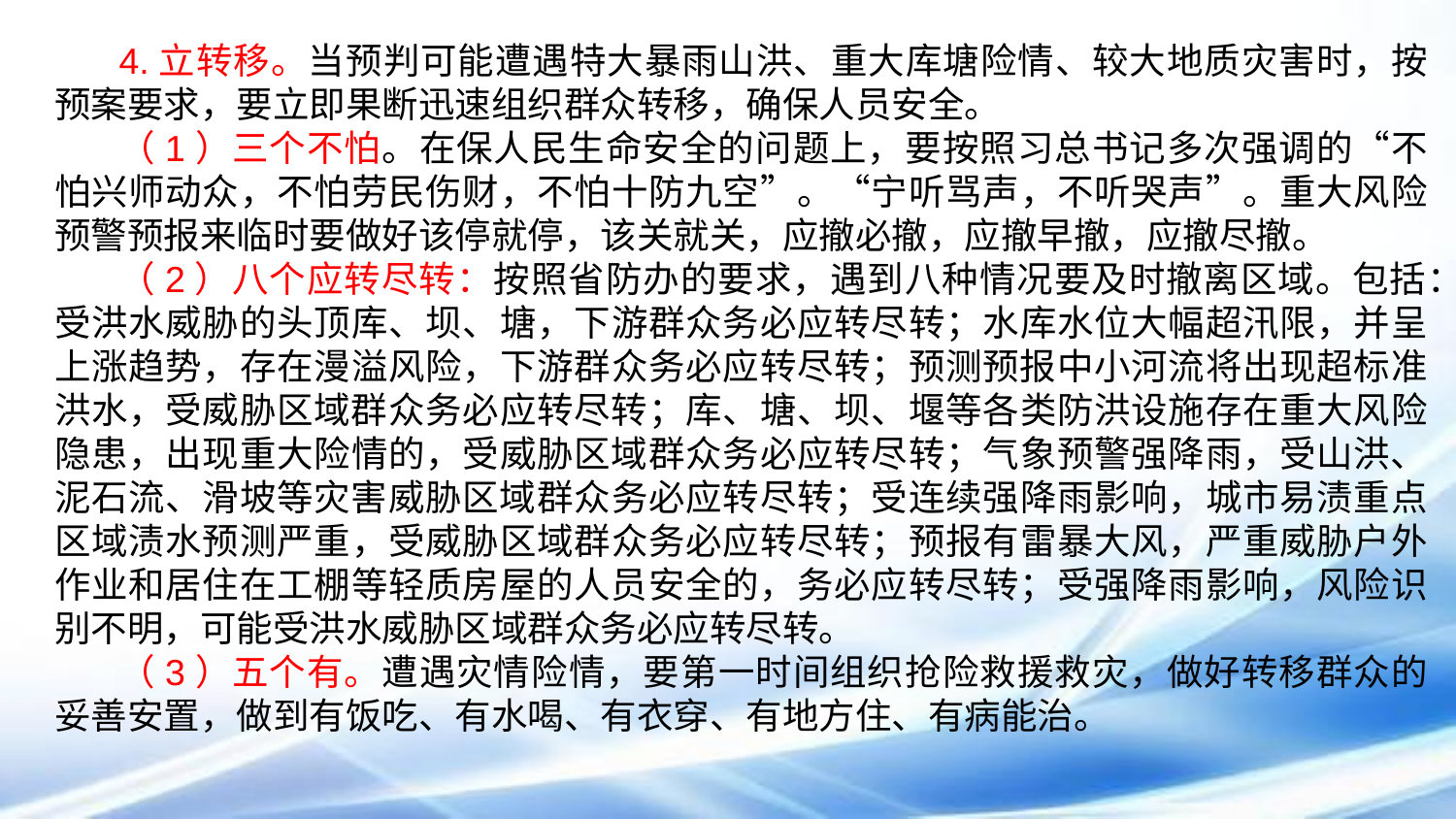

4.立转移。当预判可能遭遇特大暴雨山洪、重大库塘险情、较大地质灾害时，按预案要求，要立即果断迅速组织群众转移，确保人员安全。
（1）三个不怕。在保人民生命安全的问题上，要按照习总书记多次强调的“不怕兴师动众，不怕劳民伤财，不怕十防九空”。“宁听骂声，不听哭声”。重大风险预警预报来临时要做好该停就停，该关就关，应撤必撤，应撤早撤，应撤尽撤。
（2）八个应转尽转：按照省防办的要求，遇到八种情况要及时撤离区域。包括：受洪水威胁的头顶库、坝、塘，下游群众务必应转尽转；水库水位大幅超汛限，并呈上涨趋势，存在漫溢风险，下游群众务必应转尽转；预测预报中小河流将出现超标准洪水，受威胁区域群众务必应转尽转；库、塘、坝、堰等各类防洪设施存在重大风险隐患，出现重大险情的，受威胁区域群众务必应转尽转；气象预警强降雨，受山洪、泥石流、滑坡等灾害威胁区域群众务必应转尽转；受连续强降雨影响，城市易渍重点区域渍水预测严重，受威胁区域群众务必应转尽转；预报有雷暴大风，严重威胁户外作业和居住在工棚等轻质房屋的人员安全的，务必应转尽转；受强降雨影响，风险识别不明，可能受洪水威胁区域群众务必应转尽转。
（3）五个有。遭遇灾情险情，要第一时间组织抢险救援救灾，做好转移群众的妥善安置，做到有饭吃、有水喝、有衣穿、有地方住、有病能治。